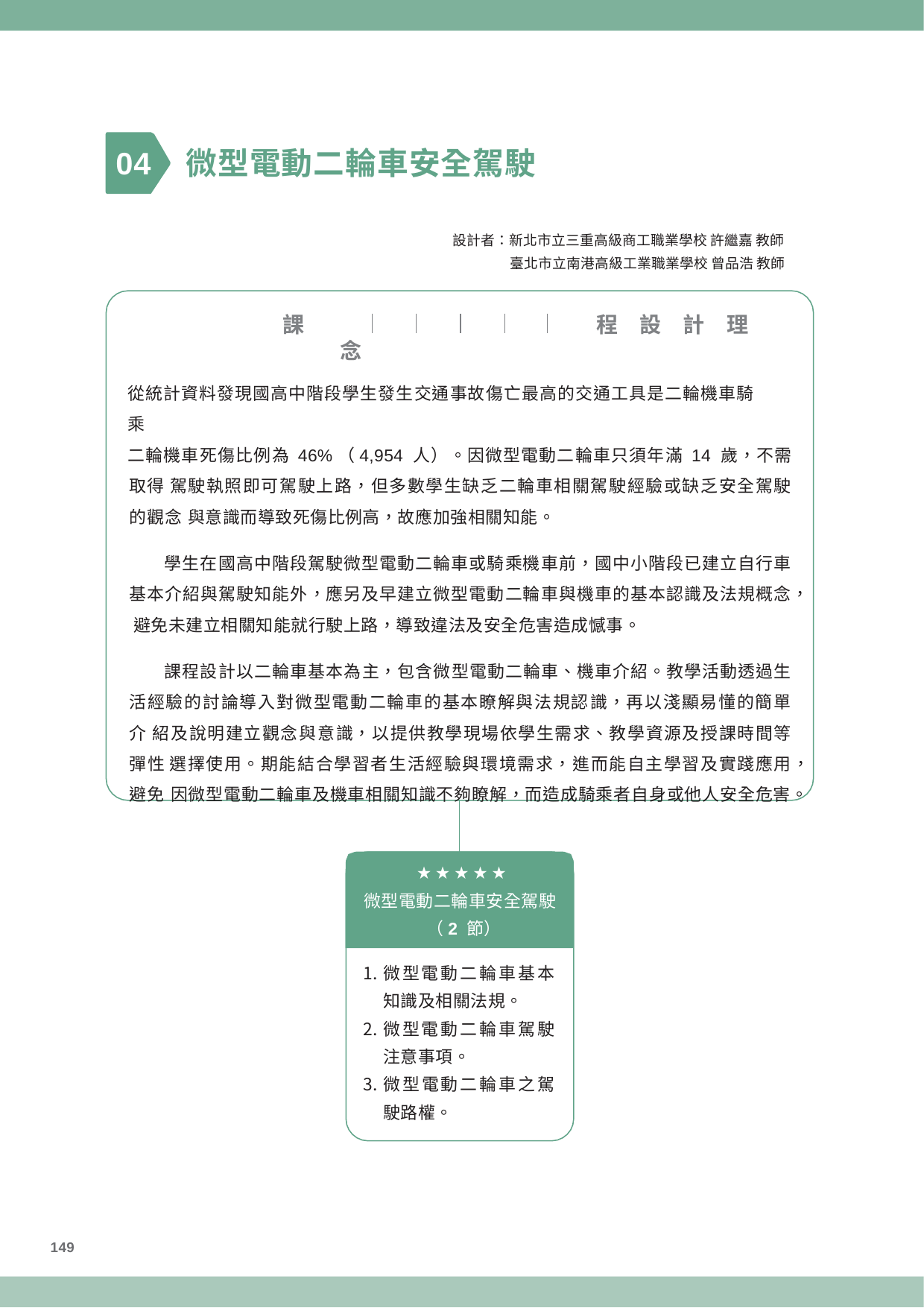

04	微型電動二輪車安全駕駛
設計者：新北市立三重高級商工職業學校 許繼嘉 教師 臺北市立南港高級工業職業學校 曾品浩 教師

課	程	設	計	理	念
從統計資料發現國高中階段學生發生交通事故傷亡最高的交通工具是二輪機車騎
乘
二輪機車死傷比例為 46%（4,954 人）。因微型電動二輪車只須年滿 14 歲，不需取得 駕駛執照即可駕駛上路，但多數學生缺乏二輪車相關駕駛經驗或缺乏安全駕駛的觀念 與意識而導致死傷比例高，故應加強相關知能。
學生在國高中階段駕駛微型電動二輪車或騎乘機車前，國中小階段已建立自行車 基本介紹與駕駛知能外，應另及早建立微型電動二輪車與機車的基本認識及法規概念， 避免未建立相關知能就行駛上路，導致違法及安全危害造成憾事。
課程設計以二輪車基本為主，包含微型電動二輪車、機車介紹。教學活動透過生 活經驗的討論導入對微型電動二輪車的基本瞭解與法規認識，再以淺顯易懂的簡單介 紹及說明建立觀念與意識，以提供教學現場依學生需求、教學資源及授課時間等彈性 選擇使用。期能結合學習者生活經驗與環境需求，進而能自主學習及實踐應用，避免 因微型電動二輪車及機車相關知識不夠瞭解，而造成騎乘者自身或他人安全危害。

★★★★★
微型電動二輪車安全駕駛
（2 節）
微型電動二輪車基本 知識及相關法規。
微型電動二輪車駕駛 注意事項。
微型電動二輪車之駕 駛路權。
149